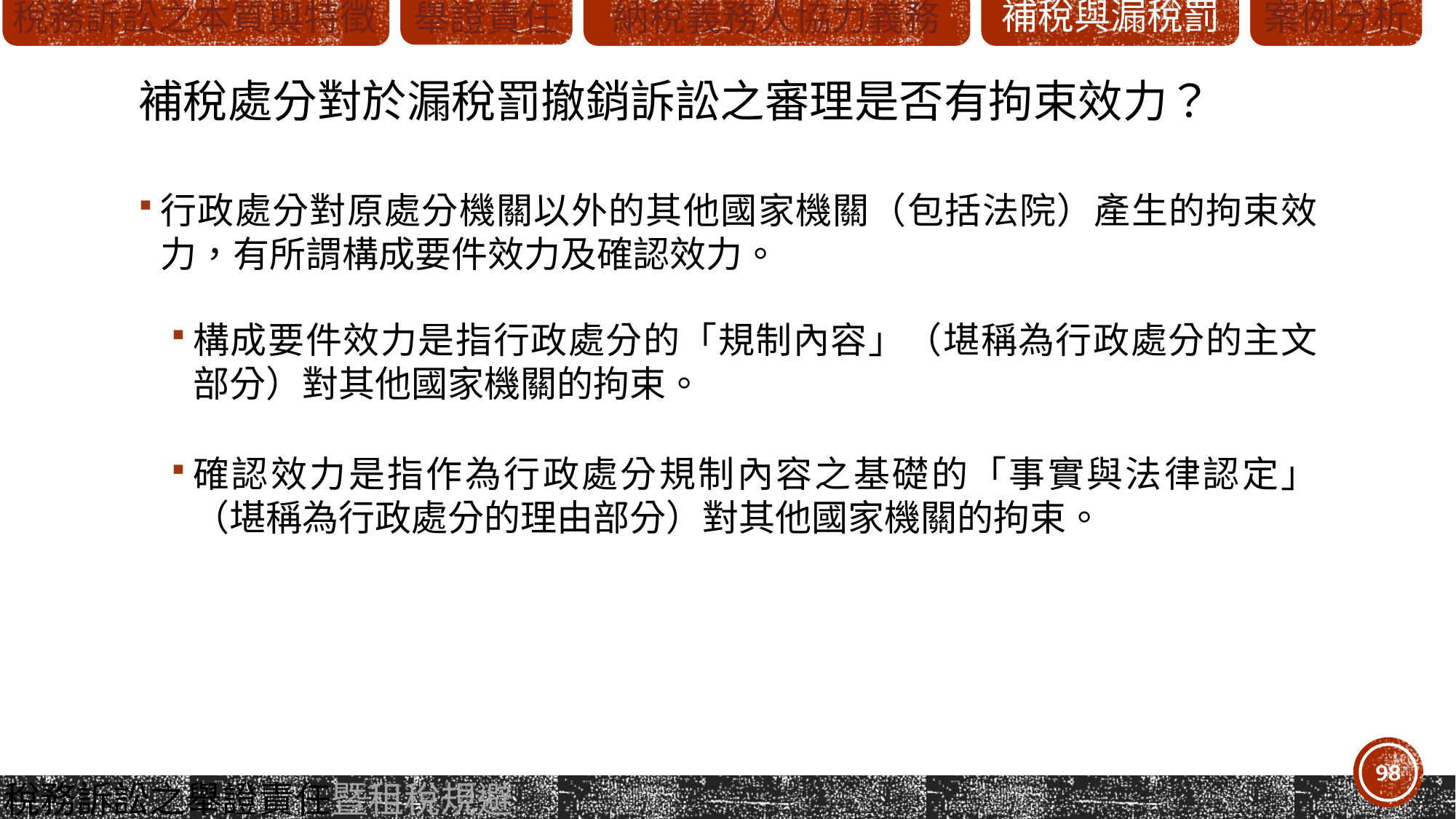

# 補稅處分對於漏稅罰撤銷訴訟之審理是否有拘束效力？

行政處分對原處分機關以外的其他國家機關（包括法院）產生的拘束效力，有所謂構成要件效力及確認效力。

構成要件效力是指行政處分的「規制內容」（堪稱為行政處分的主文部分）對其他國家機關的拘束。

確認效力是指作為行政處分規制內容之基礎的「事實與法律認定」（堪稱為行政處分的理由部分）對其他國家機關的拘束。
98